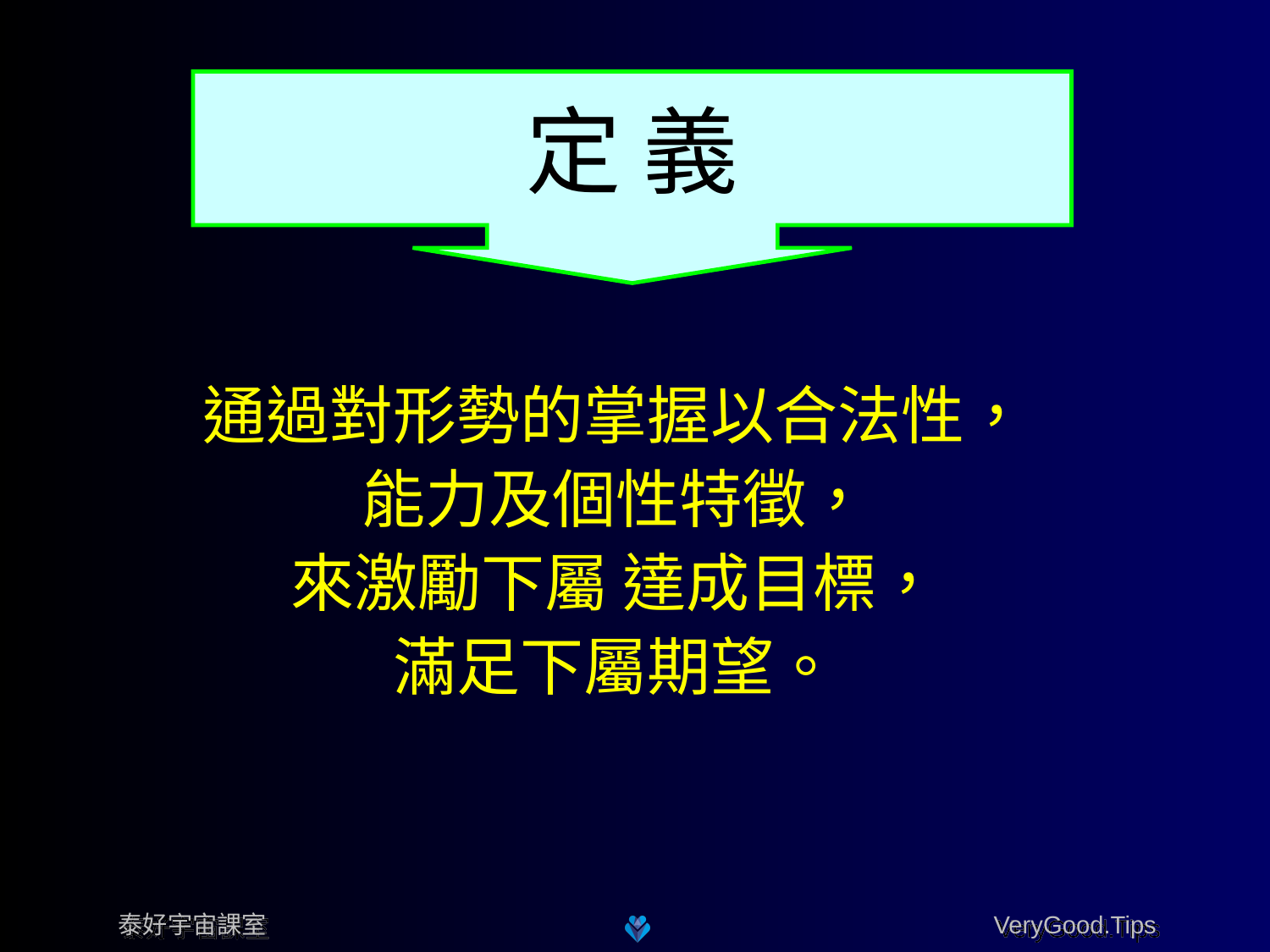

定 義
定 義
通過對形勢的掌握以合法性，
能力及個性特徵，
來激勵下屬 達成目標，
滿足下屬期望。